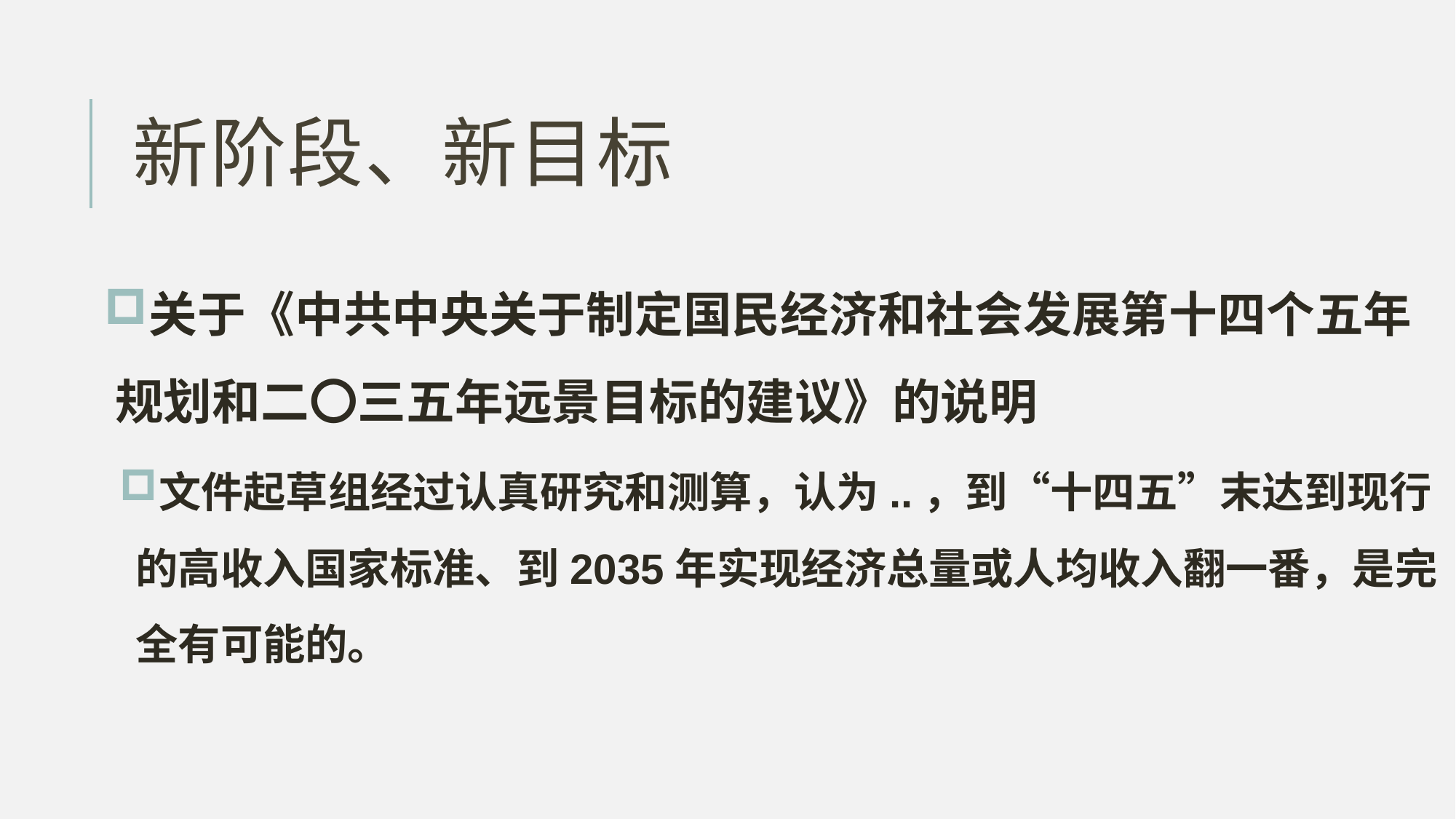

# 新阶段、新目标
关于《中共中央关于制定国民经济和社会发展第十四个五年规划和二〇三五年远景目标的建议》的说明
文件起草组经过认真研究和测算，认为..，到“十四五”末达到现行的高收入国家标准、到2035年实现经济总量或人均收入翻一番，是完全有可能的。